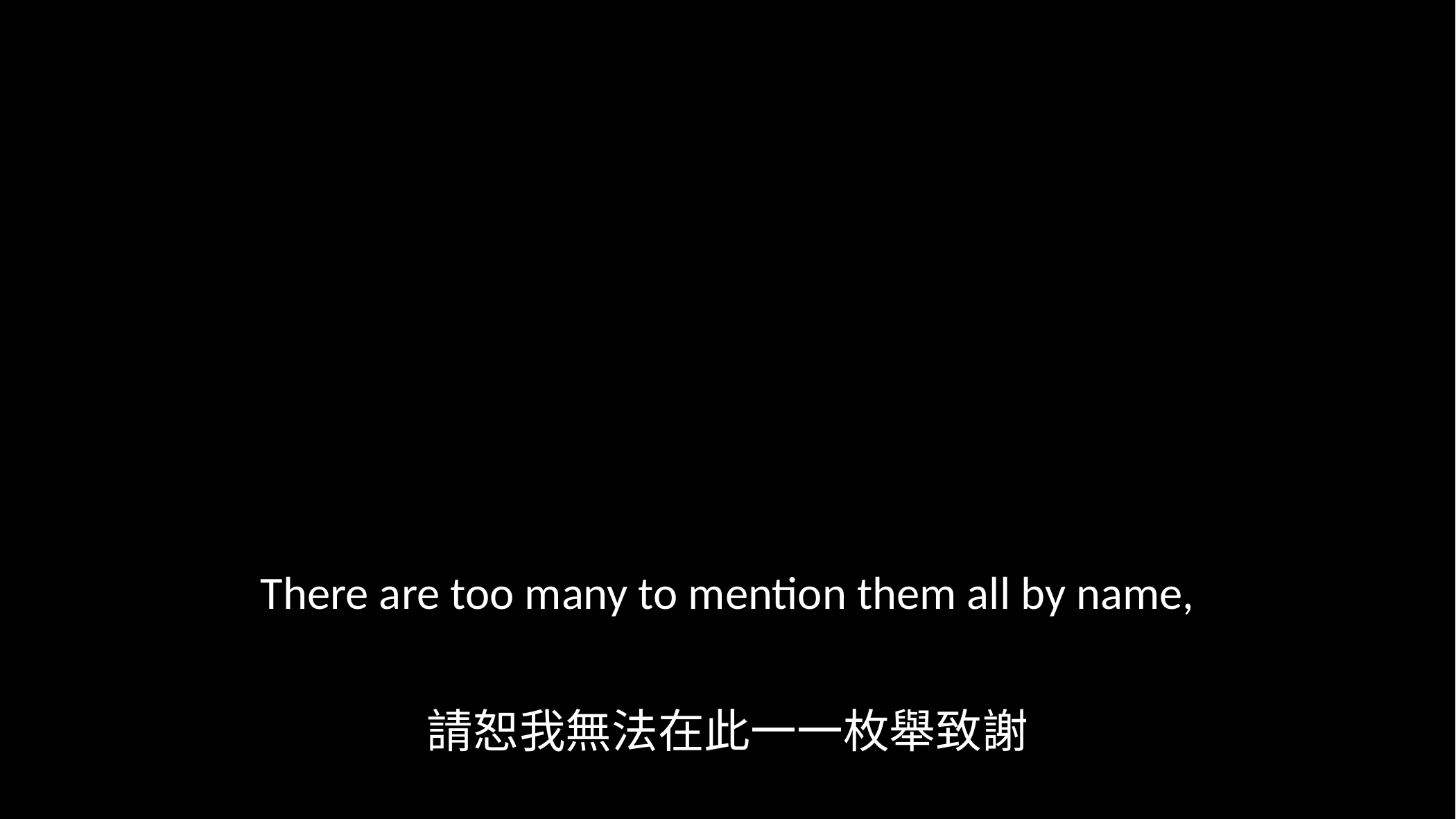

There are too many to mention them all by name,

請恕我無法在此一一枚舉致謝